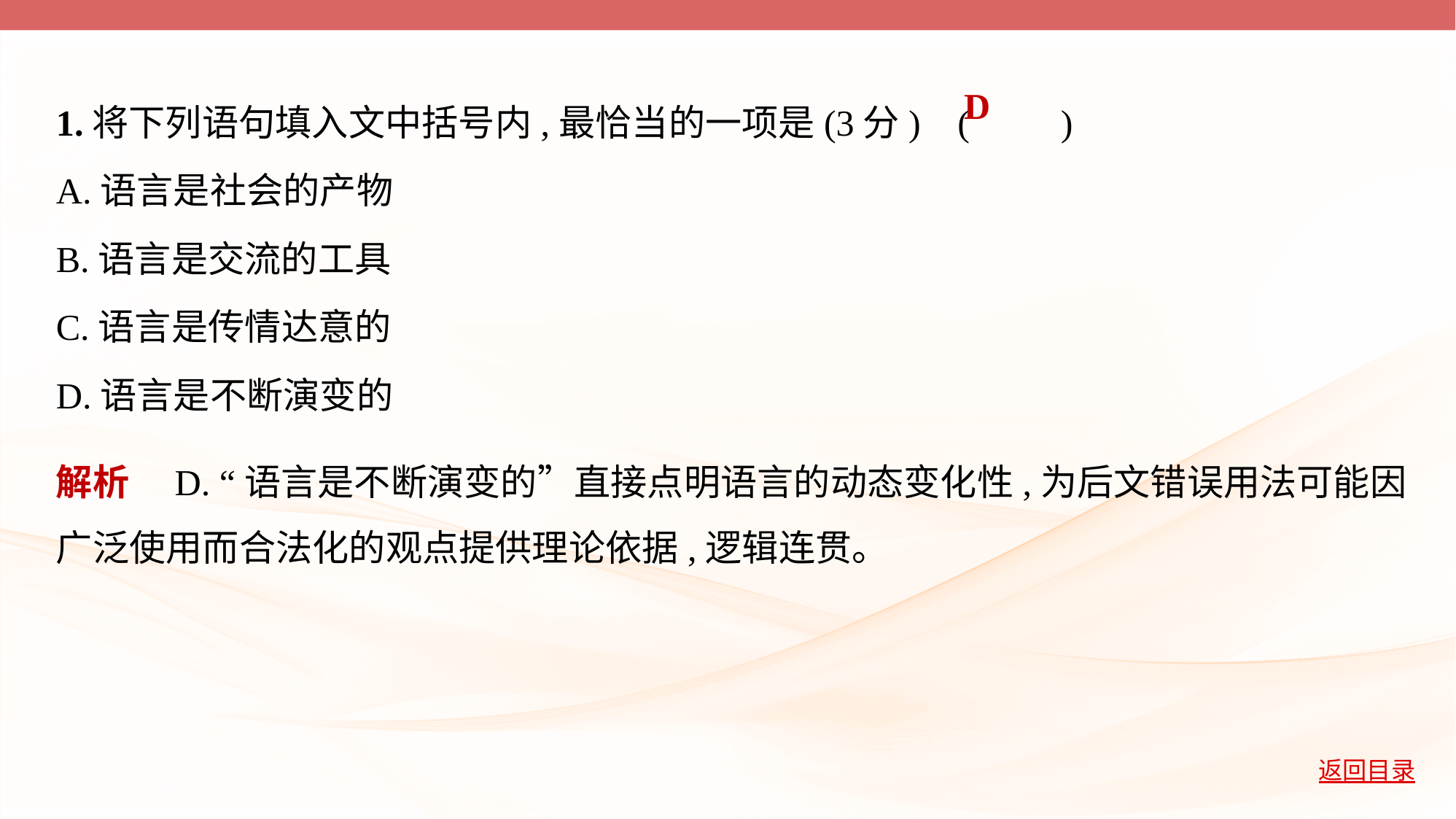

1.将下列语句填入文中括号内,最恰当的一项是(3分) (          )
A.语言是社会的产物
B.语言是交流的工具
C.语言是传情达意的
D.语言是不断演变的
D
解析　D. “语言是不断演变的”直接点明语言的动态变化性,为后文错误用法可能因
广泛使用而合法化的观点提供理论依据,逻辑连贯。